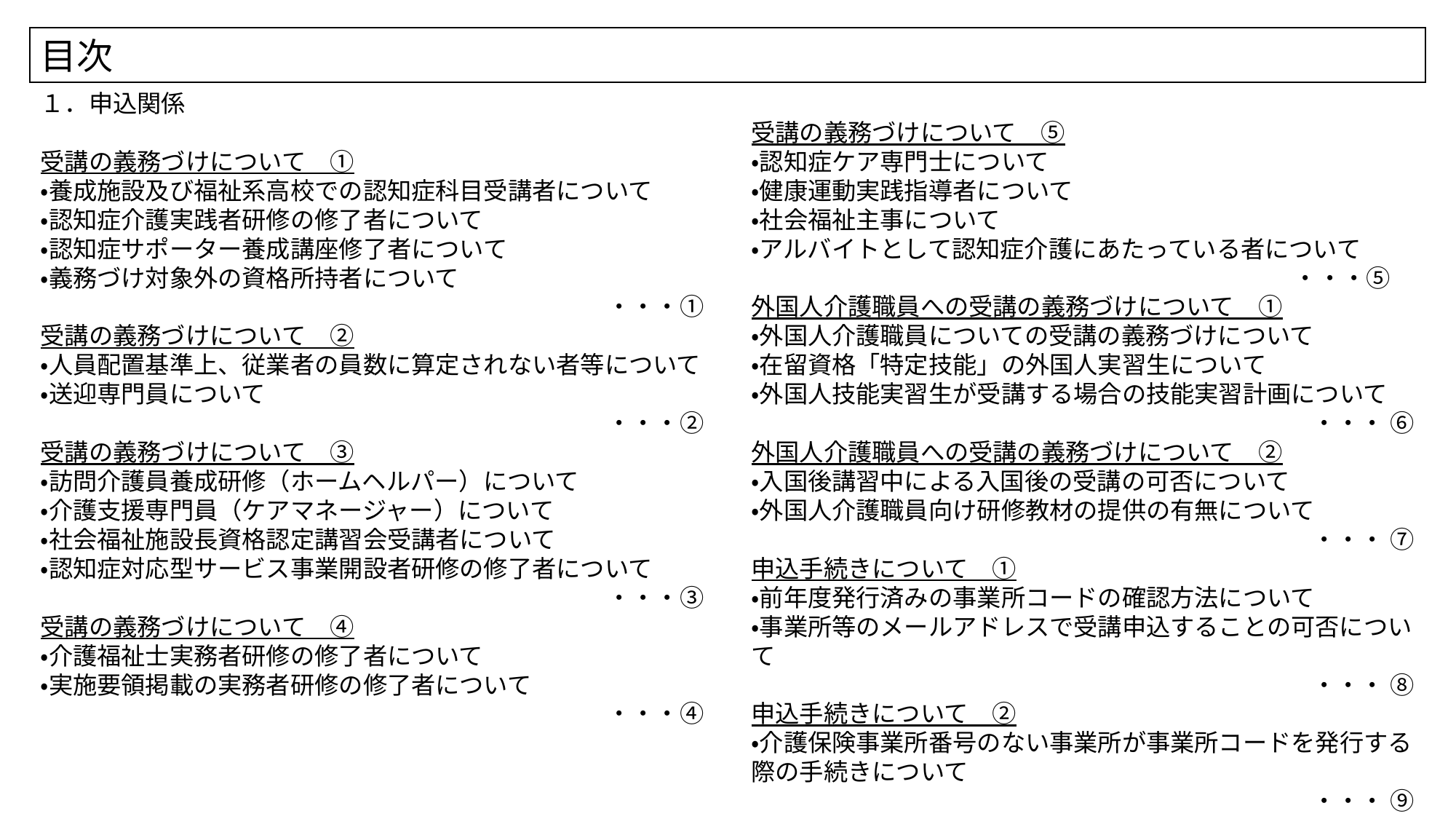

目次
１．申込関係

受講の義務づけについて　①
・養成施設及び福祉系高校での認知症科目受講者について
・認知症介護実践者研修の修了者について
・認知症サポーター養成講座修了者について
・義務づけ対象外の資格所持者について
・・・①
受講の義務づけについて　②
・人員配置基準上、従業者の員数に算定されない者等について
・送迎専門員について
・・・②
受講の義務づけについて　③
・訪問介護員養成研修（ホームヘルパー）について
・介護支援専門員（ケアマネージャー）について
・社会福祉施設長資格認定講習会受講者について
・認知症対応型サービス事業開設者研修の修了者について
・・・③
受講の義務づけについて　④
・介護福祉士実務者研修の修了者について
・実施要領掲載の実務者研修の修了者について
・・・④

受講の義務づけについて　⑤
・認知症ケア専門士について
・健康運動実践指導者について
・社会福祉主事について
・アルバイトとして認知症介護にあたっている者について
・・・⑤
外国人介護職員への受講の義務づけについて　①
・外国人介護職員についての受講の義務づけについて
・在留資格「特定技能」の外国人実習生について
・外国人技能実習生が受講する場合の技能実習計画について
・・・ ⑥
外国人介護職員への受講の義務づけについて　②
・入国後講習中による入国後の受講の可否について
・外国人介護職員向け研修教材の提供の有無について
・・・ ⑦
申込手続きについて　①
・前年度発行済みの事業所コードの確認方法について
・事業所等のメールアドレスで受講申込することの可否について
・・・ ⑧
申込手続きについて　②
・介護保険事業所番号のない事業所が事業所コードを発行する際の手続きについて
・・・ ⑨